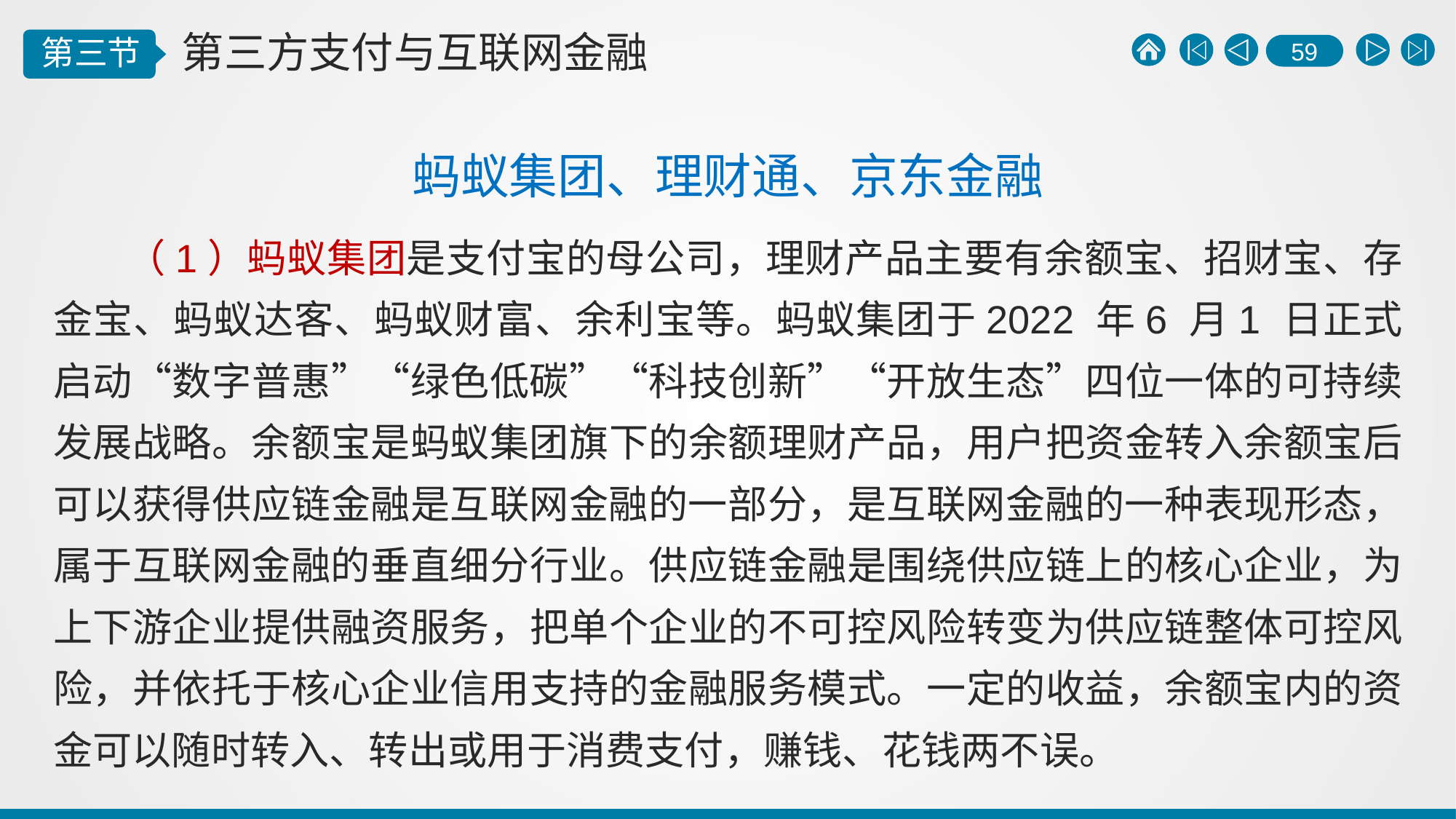

蚂蚁集团、理财通、京东金融
（1）蚂蚁集团是支付宝的母公司，理财产品主要有余额宝、招财宝、存金宝、蚂蚁达客、蚂蚁财富、余利宝等。蚂蚁集团于2022 年6 月1 日正式启动“数字普惠”“绿色低碳”“科技创新”“开放生态”四位一体的可持续发展战略。余额宝是蚂蚁集团旗下的余额理财产品，用户把资金转入余额宝后可以获得供应链金融是互联网金融的一部分，是互联网金融的一种表现形态，属于互联网金融的垂直细分行业。供应链金融是围绕供应链上的核心企业，为上下游企业提供融资服务，把单个企业的不可控风险转变为供应链整体可控风险，并依托于核心企业信用支持的金融服务模式。一定的收益，余额宝内的资金可以随时转入、转出或用于消费支付，赚钱、花钱两不误。